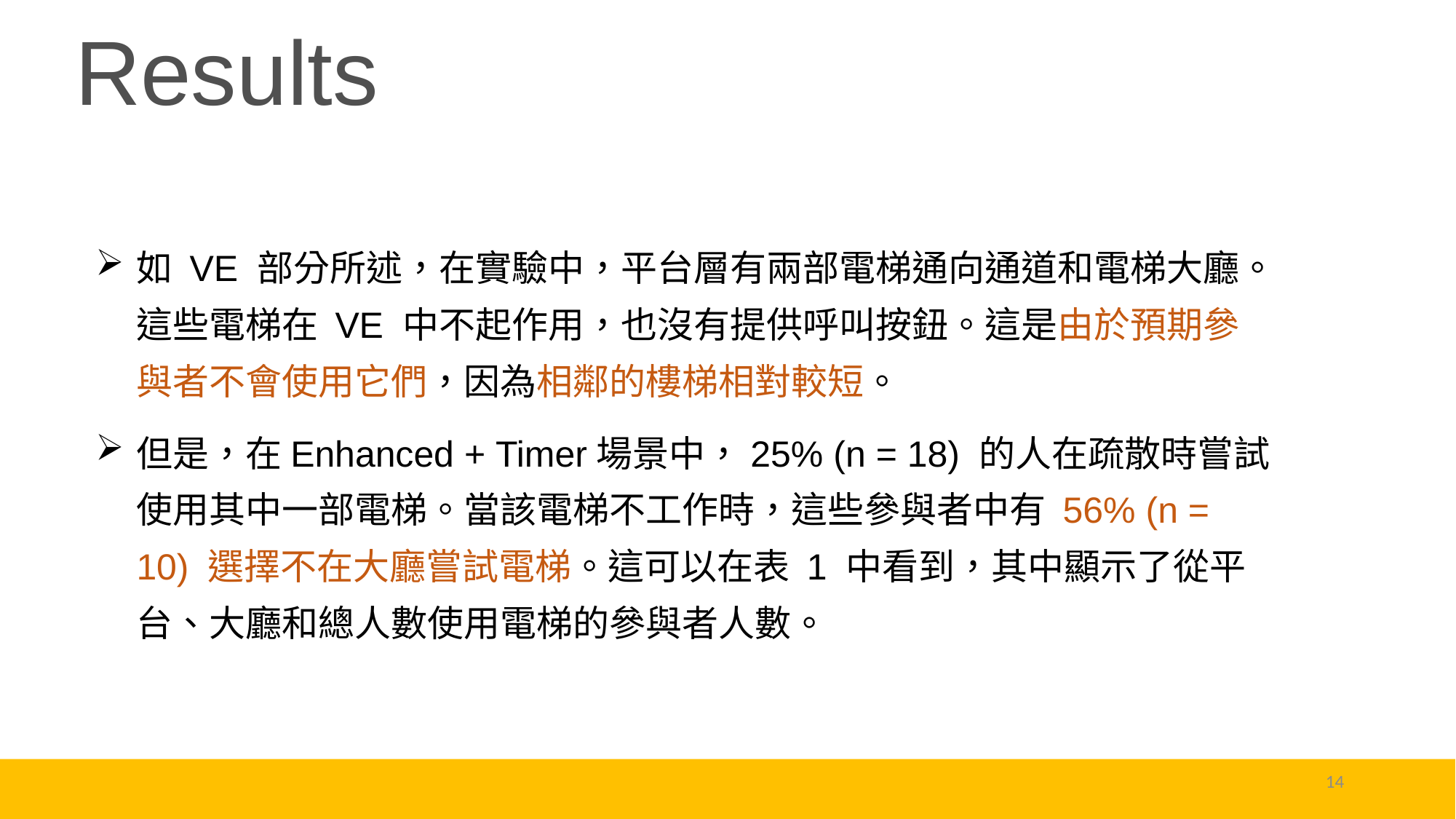

Results
如 VE 部分所述，在實驗中，平台層有兩部電梯通向通道和電梯大廳。這些電梯在 VE 中不起作用，也沒有提供呼叫按鈕。這是由於預期參與者不會使用它們，因為相鄰的樓梯相對較短。
但是，在Enhanced + Timer場景中，25% (n = 18) 的人在疏散時嘗試使用其中一部電梯。當該電梯不工作時，這些參與者中有 56% (n = 10) 選擇不在大廳嘗試電梯。這可以在表 1 中看到，其中顯示了從平台、大廳和總人數使用電梯的參與者人數。

14